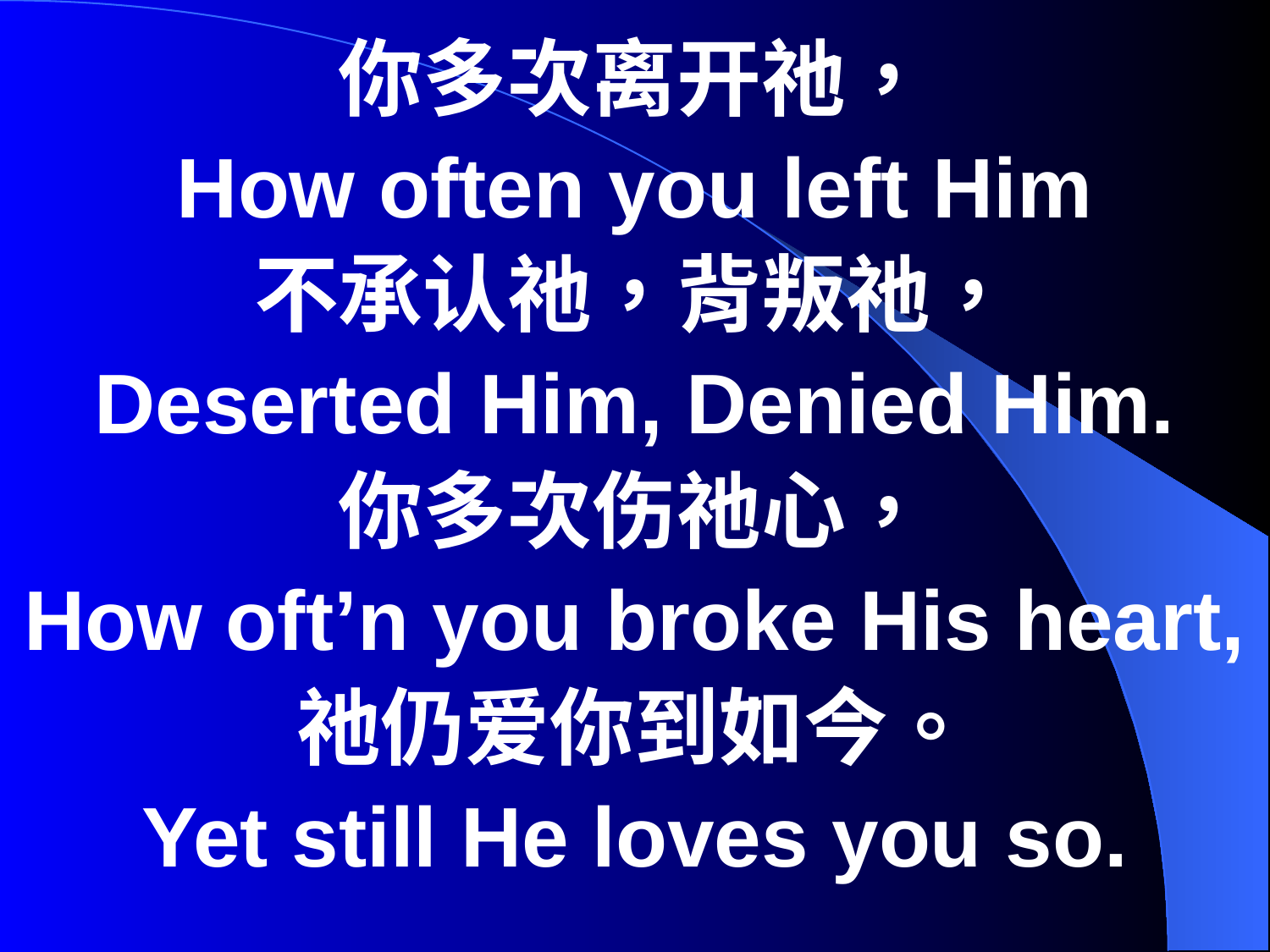

你多次离开祂，
How often you left Him
不承认祂，背叛祂，
Deserted Him, Denied Him.
你多次伤祂心，
How oft’n you broke His heart,
祂仍爱你到如今。
Yet still He loves you so.